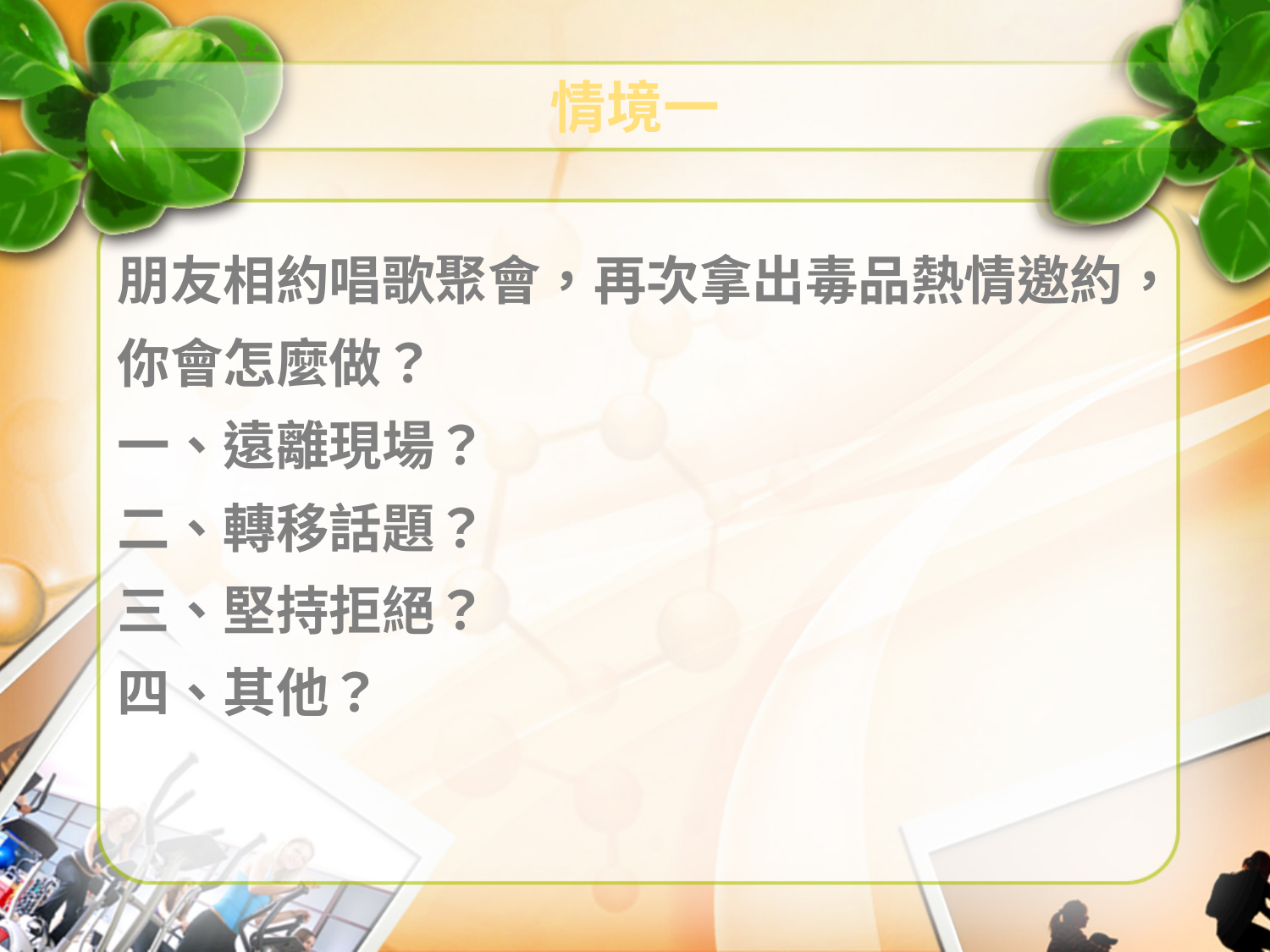

# 情境一
朋友相約唱歌聚會，再次拿出毒品熱情邀約，你會怎麼做？
一、遠離現場？
二、轉移話題？
三、堅持拒絕？
四、其他？